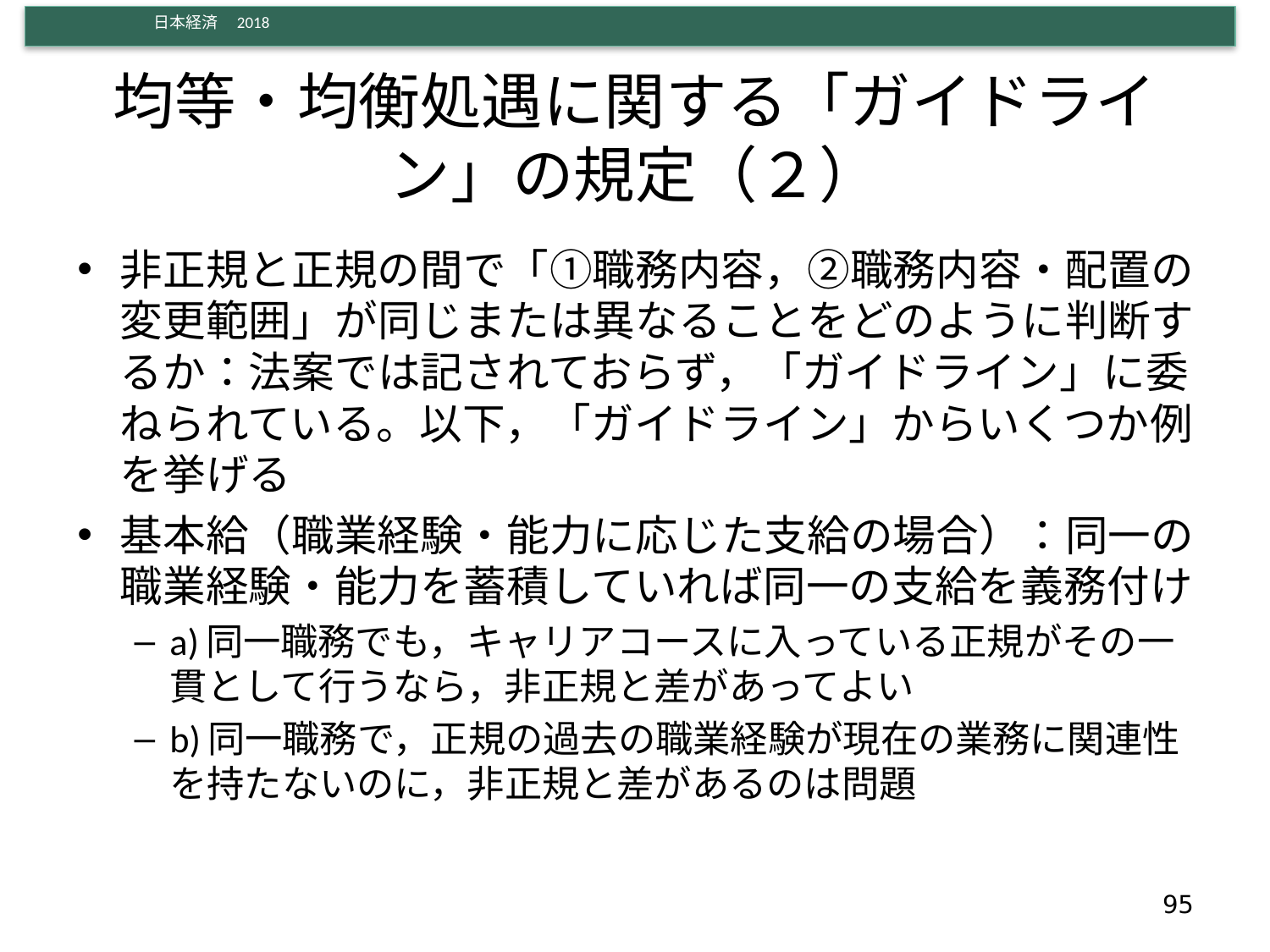

# 均等・均衡処遇に関する「ガイドライン」の規定（２）
非正規と正規の間で「①職務内容，②職務内容・配置の変更範囲」が同じまたは異なることをどのように判断するか：法案では記されておらず，「ガイドライン」に委ねられている。以下，「ガイドライン」からいくつか例を挙げる
基本給（職業経験・能力に応じた支給の場合）：同一の職業経験・能力を蓄積していれば同一の支給を義務付け
a)同一職務でも，キャリアコースに入っている正規がその一貫として行うなら，非正規と差があってよい
b)同一職務で，正規の過去の職業経験が現在の業務に関連性を持たないのに，非正規と差があるのは問題

95